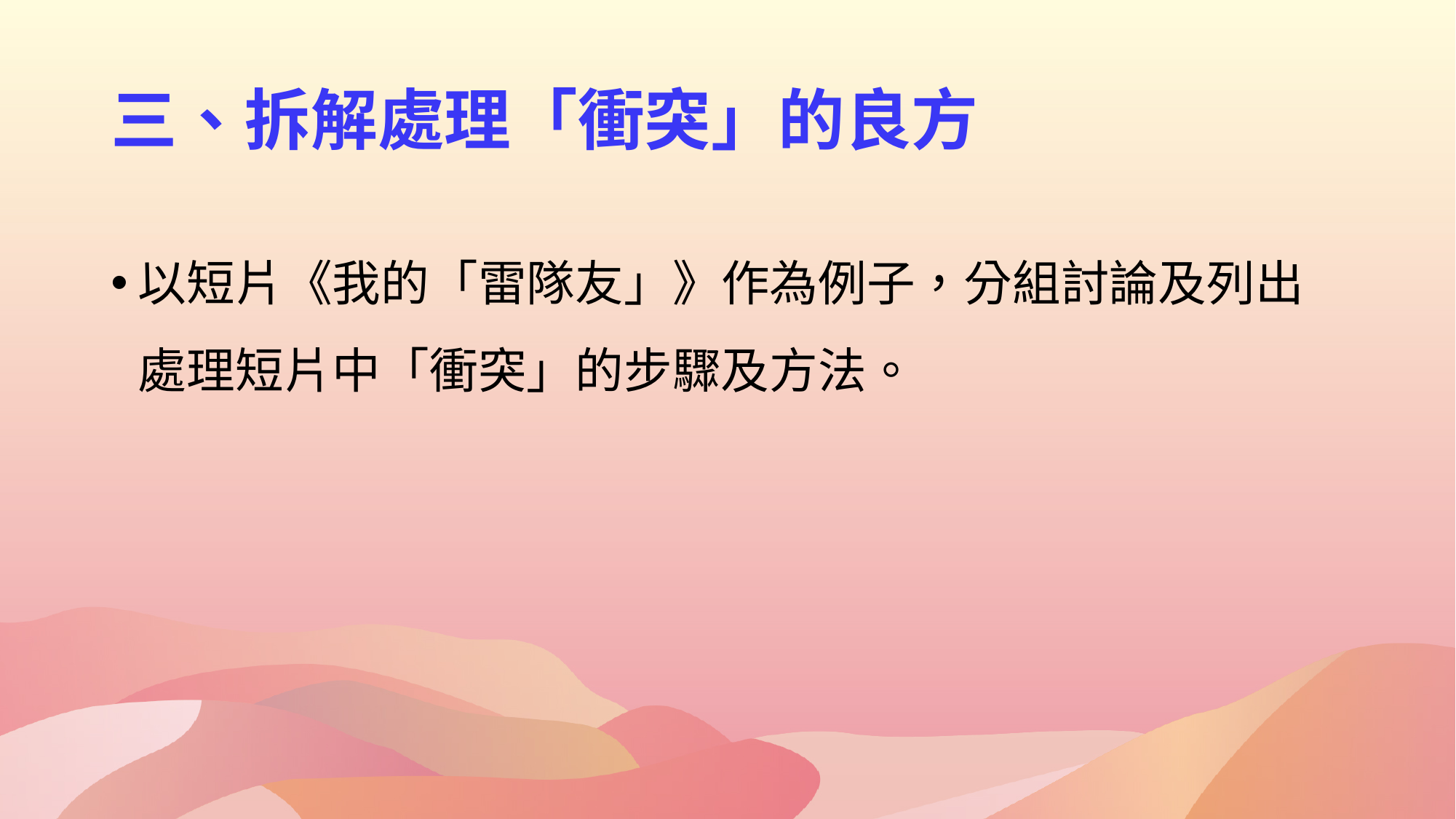

# 三、拆解處理「衝突」的良方
以短片《我的「雷隊友」》作為例子，分組討論及列出處理短片中「衝突」的步驟及方法。